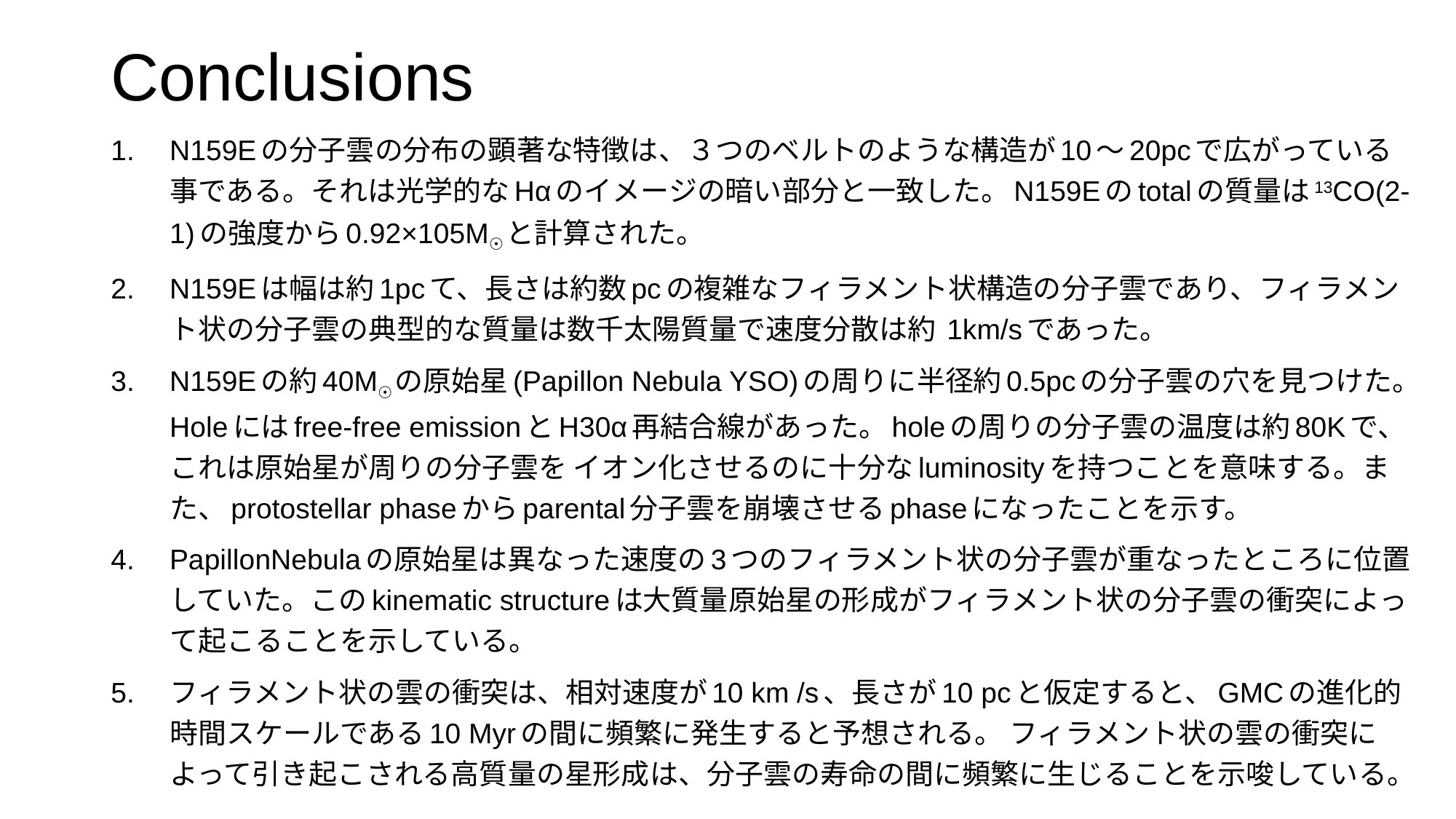

# Conclusions
N159Eの分子雲の分布の顕著な特徴は、３つのベルトのような構造が10〜20pcで広がっている事である。それは光学的なHαのイメージの暗い部分と一致した。N159Eのtotalの質量は13CO(2-1)の強度から0.92×105M☉と計算された。
N159Eは幅は約1pcて、長さは約数pcの複雑なフィラメント状構造の分子雲であり、フィラメント状の分子雲の典型的な質量は数千太陽質量で速度分散は約 1km/sであった。
N159Eの約40M☉の原始星(Papillon Nebula YSO)の周りに半径約0.5pcの分子雲の穴を見つけた。Holeにはfree-free emissionとH30α再結合線があった。holeの周りの分子雲の温度は約80Kで、これは原始星が周りの分子雲を イオン化させるのに十分なluminosityを持つことを意味する。また、protostellar phaseからparental分子雲を崩壊させるphaseになったことを示す。
PapillonNebulaの原始星は異なった速度の3つのフィラメント状の分子雲が重なったところに位置していた。このkinematic structureは大質量原始星の形成がフィラメント状の分子雲の衝突によって起こることを示している。
フィラメント状の雲の衝突は、相対速度が10 km /s、長さが10 pcと仮定すると、GMCの進化的時間スケールである10 Myrの間に頻繁に発生すると予想される。 フィラメント状の雲の衝突によって引き起こされる高質量の星形成は、分子雲の寿命の間に頻繁に生じることを示唆している。